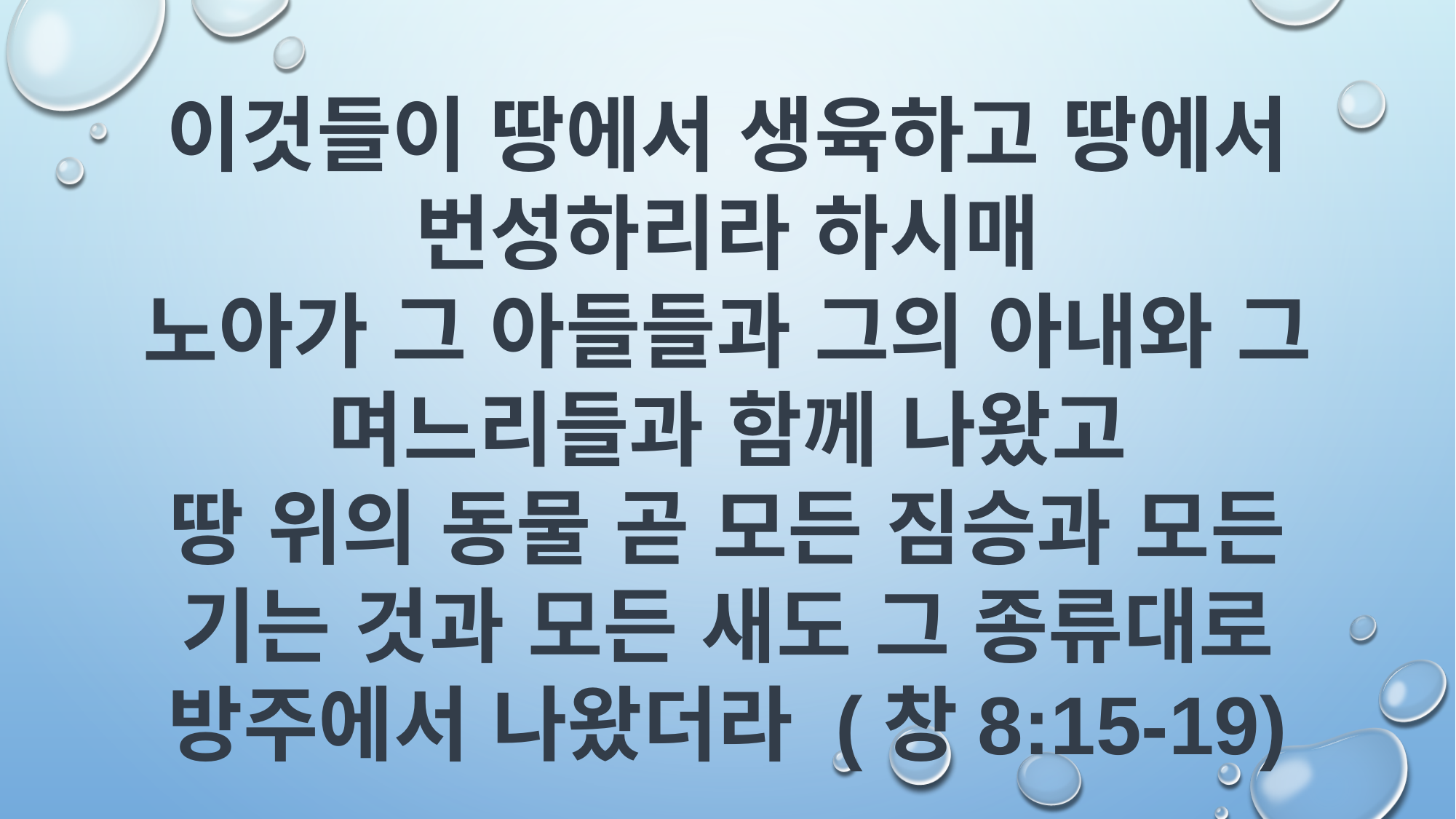

이것들이 땅에서 생육하고 땅에서 번성하리라 하시매
노아가 그 아들들과 그의 아내와 그 며느리들과 함께 나왔고
땅 위의 동물 곧 모든 짐승과 모든 기는 것과 모든 새도 그 종류대로 방주에서 나왔더라 (창8:15-19)